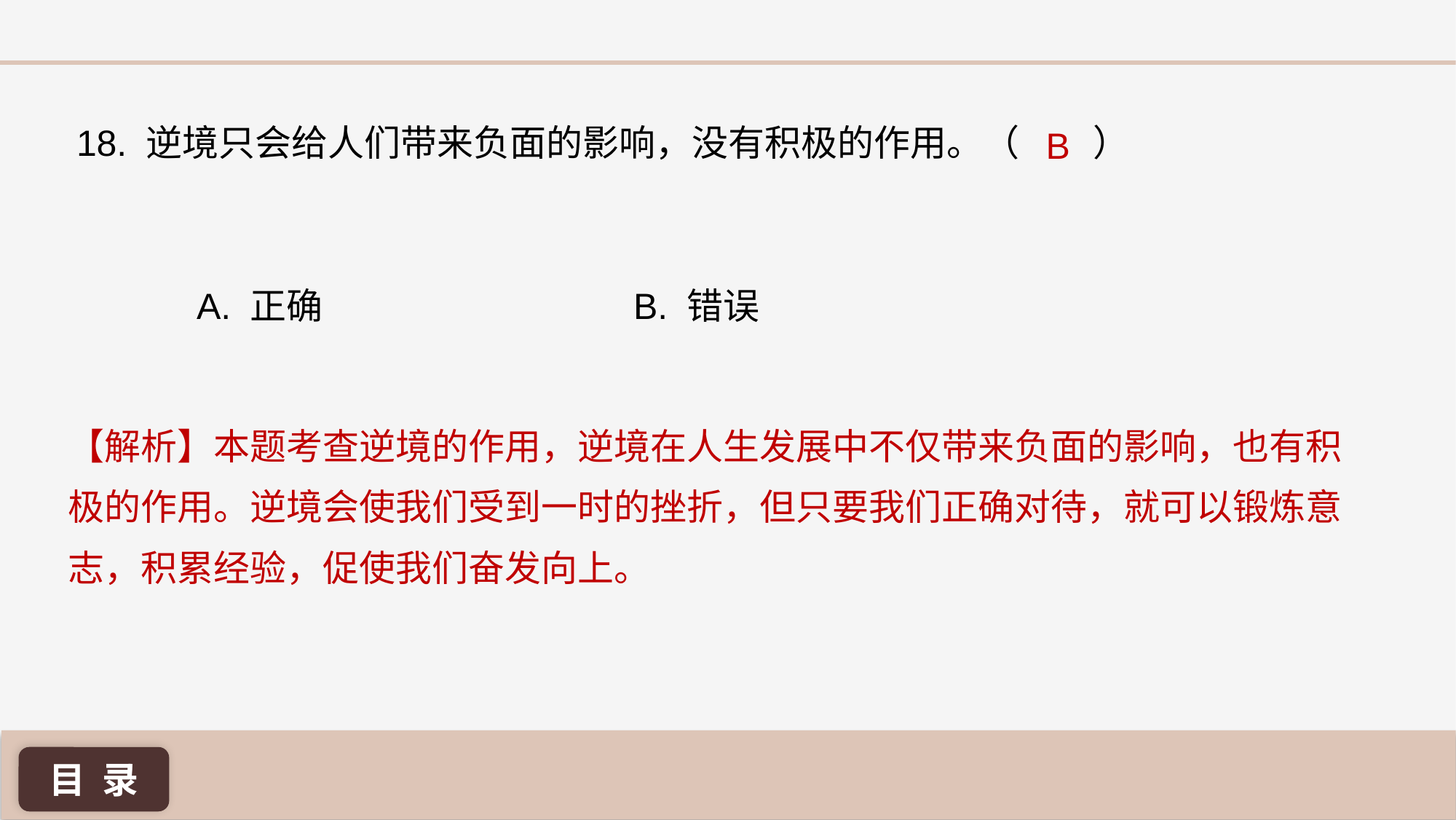

18. 逆境只会给人们带来负面的影响，没有积极的作用。（         ）
B
A. 正确 			B. 错误
【解析】本题考查逆境的作用，逆境在人生发展中不仅带来负面的影响，也有积极的作用。逆境会使我们受到一时的挫折，但只要我们正确对待，就可以锻炼意志，积累经验，促使我们奋发向上。